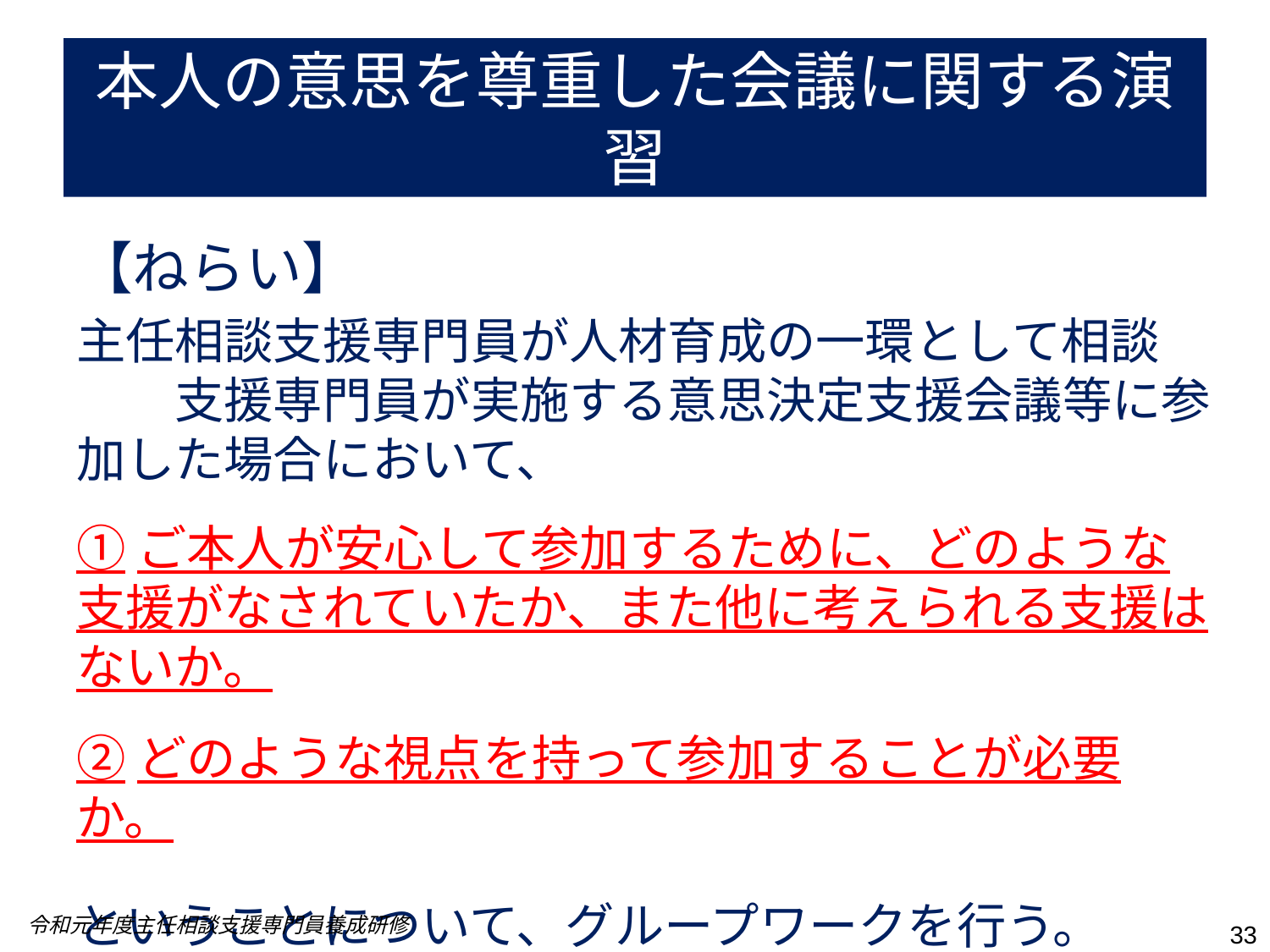

# 本人の意思を尊重した会議に関する演習
【ねらい】
主任相談支援専門員が人材育成の一環として相談　　　支援専門員が実施する意思決定支援会議等に参加した場合において、

①ご本人が安心して参加するために、どのような支援がなされていたか、また他に考えられる支援はないか。

②どのような視点を持って参加することが必要か。

ということについて、グループワークを行う。

令和元年度主任相談支援専門員養成研修
33